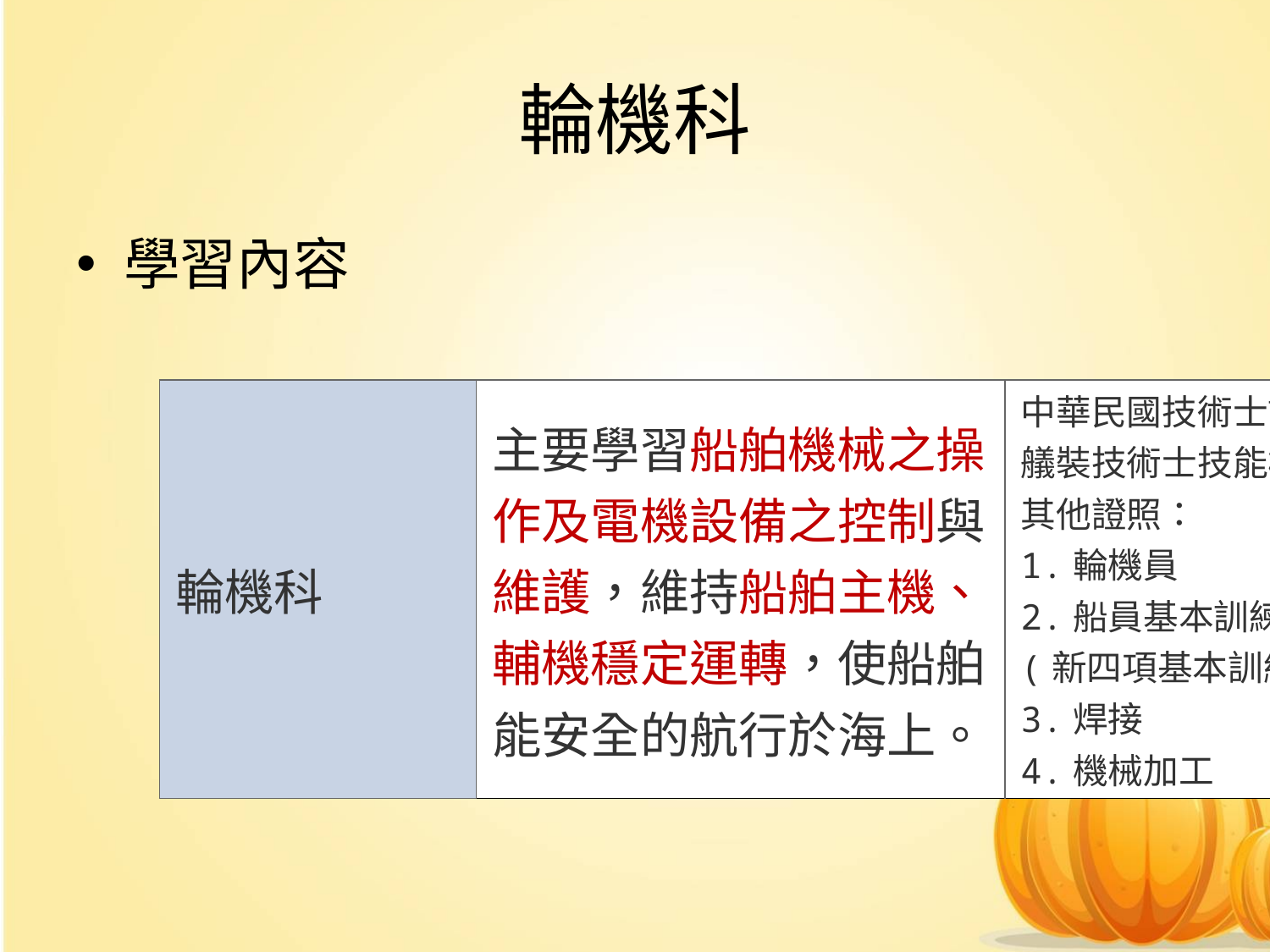

# 輪機科
學習內容

| 輪機科 | 主要學習船舶機械之操作及電機設備之控制與維護，維持船舶主機、輔機穩定運轉，使船舶能安全的航行於海上。 | 中華民國技術士證： 艤裝技術士技能檢定 其他證照： 1.輪機員 2.船員基本訓練證書(新四項基本訓練) 3.焊接 4.機械加工 |
| --- | --- | --- |